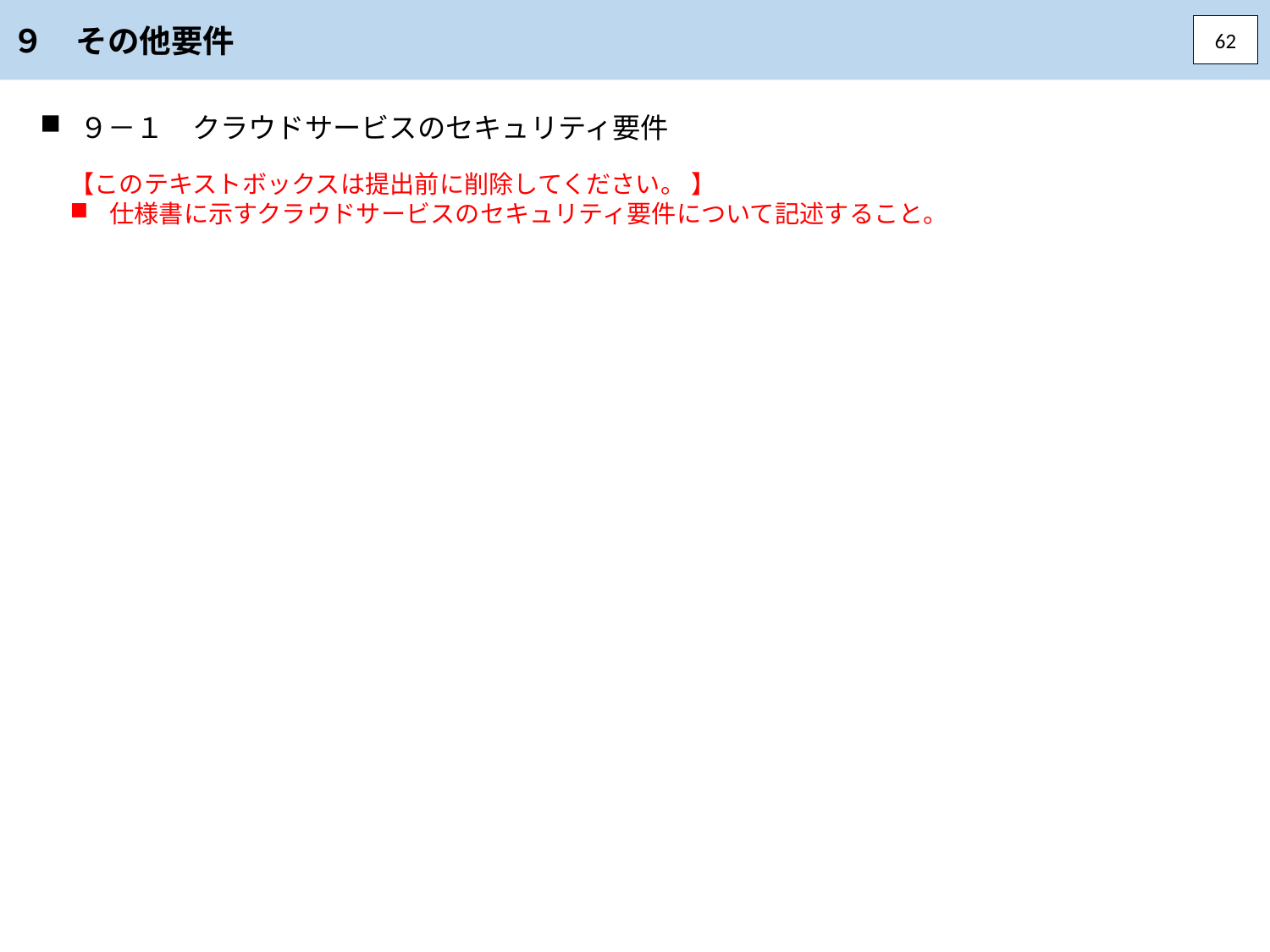

９　その他要件
62
９－１　クラウドサービスのセキュリティ要件
【このテキストボックスは提出前に削除してください。 】
仕様書に示すクラウドサービスのセキュリティ要件について記述すること。